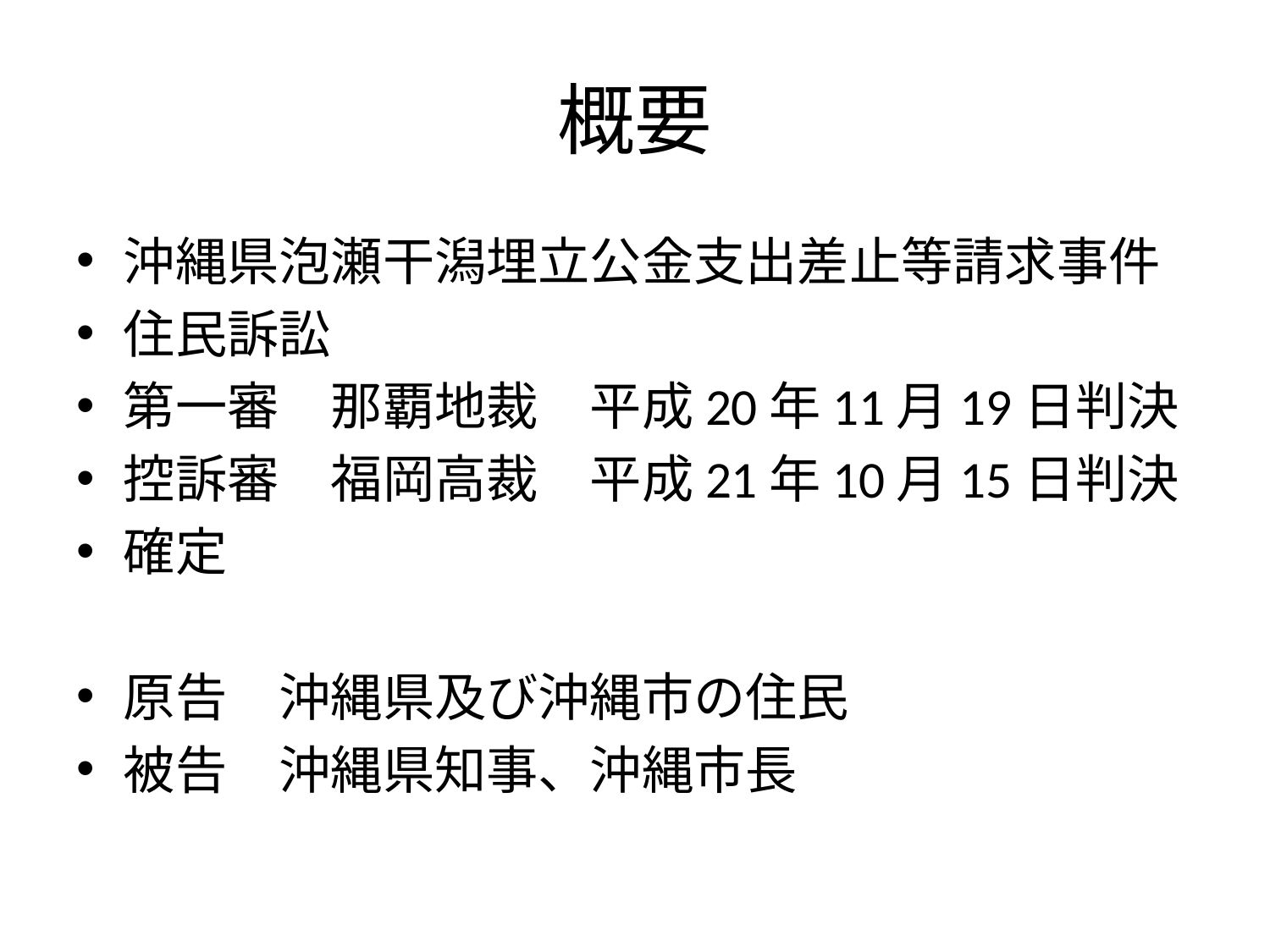

# 概要
沖縄県泡瀬干潟埋立公金支出差止等請求事件
住民訴訟
第一審　那覇地裁　平成20年11月19日判決
控訴審　福岡高裁　平成21年10月15日判決
確定

原告　沖縄県及び沖縄市の住民
被告　沖縄県知事、沖縄市長